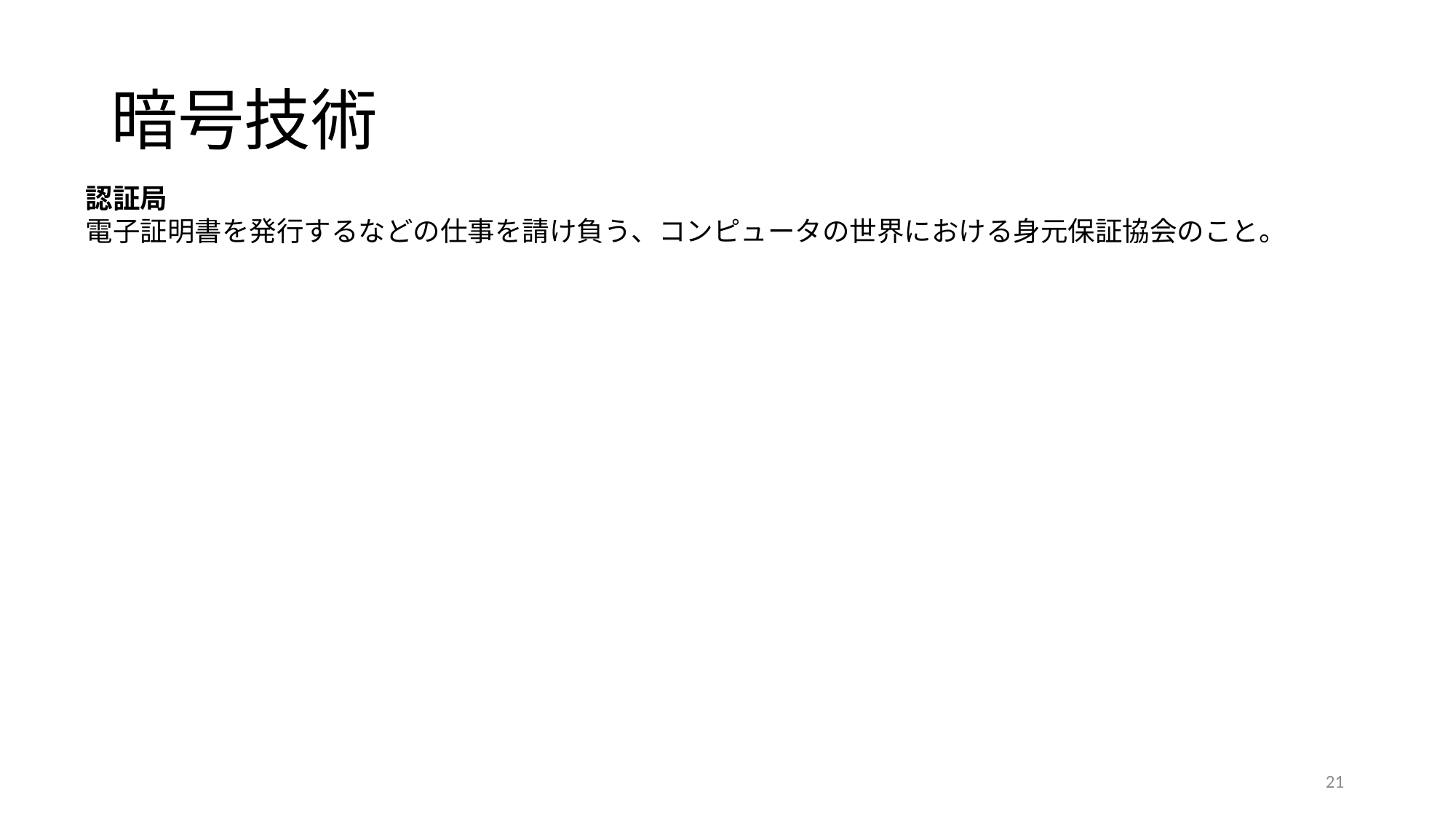

# 暗号技術
認証局
電子証明書を発行するなどの仕事を請け負う、コンピュータの世界における身元保証協会のこと。

21